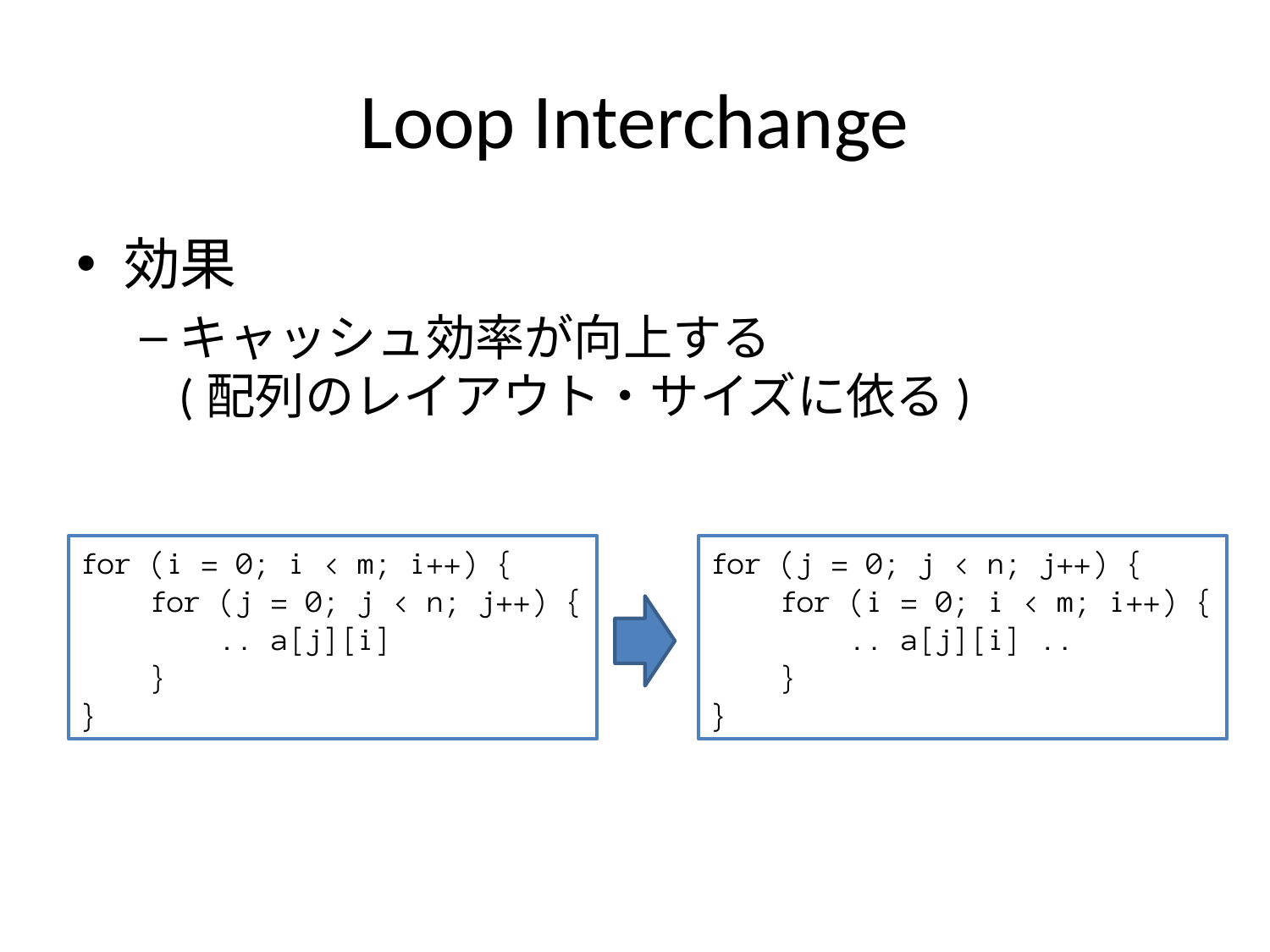

# Loop Interchange
効果
キャッシュ効率が向上する
(配列のレイアウト・サイズに依る)
for (i = 0; i < m; i++) {
    for (j = 0; j < n; j++) {
        .. a[j][i]
    }
}
for (j = 0; j < n; j++) {
    for (i = 0; i < m; i++) {
        .. a[j][i] ..
    }
}